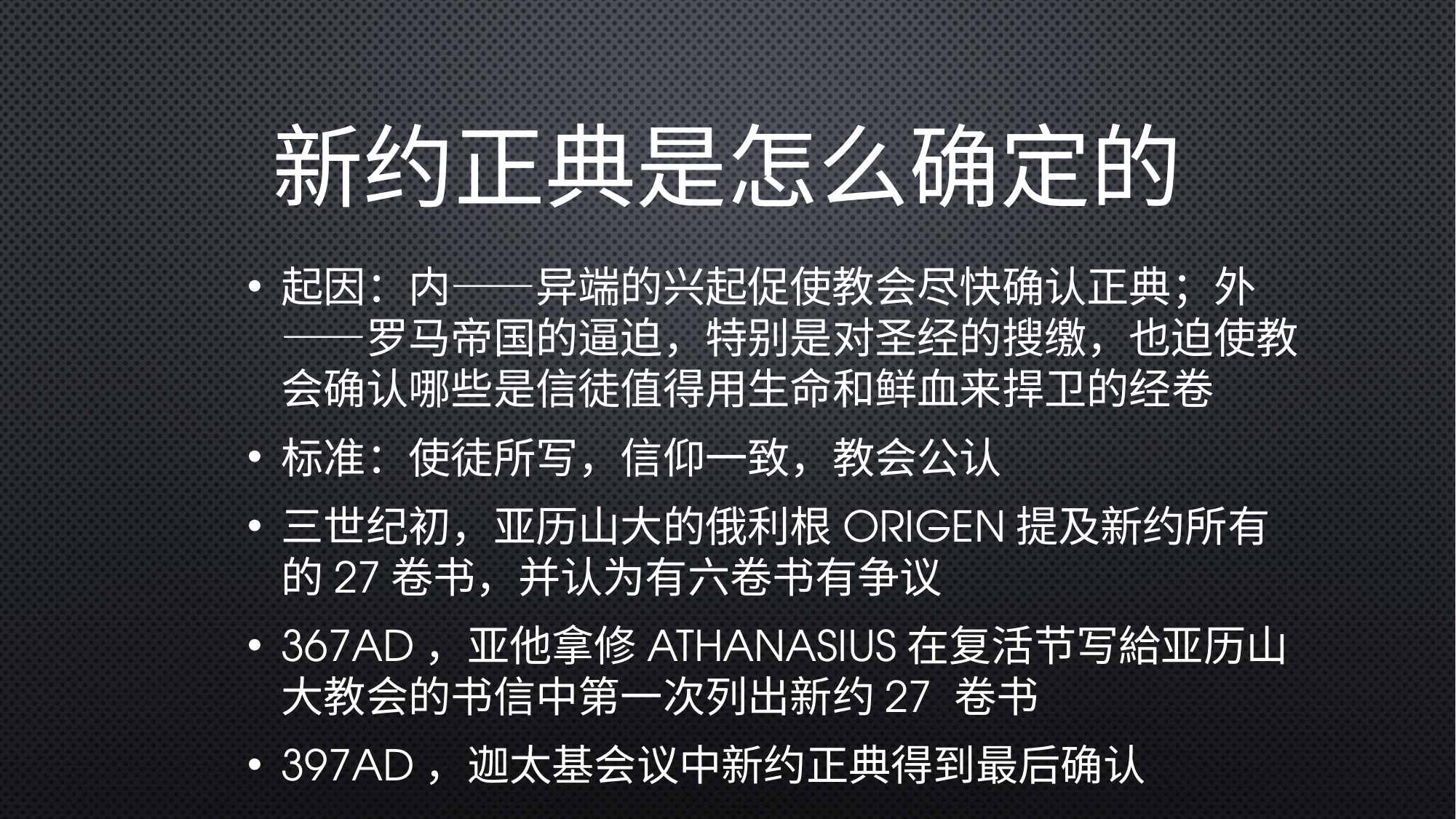

# 新约正典是怎么确定的
起因：内——异端的兴起促使教会尽快确认正典；外——罗马帝国的逼迫，特别是对圣经的搜缴，也迫使教会确认哪些是信徒值得用生命和鲜血来捍卫的经卷
标准：使徒所写，信仰一致，教会公认
三世纪初，亚历山大的俄利根Origen提及新约所有的27卷书，并认为有六卷书有争议
367AD，亚他拿修Athanasius在复活节写給亚历山大教会的书信中第一次列出新约27 卷书
397AD，迦太基会议中新约正典得到最后确认